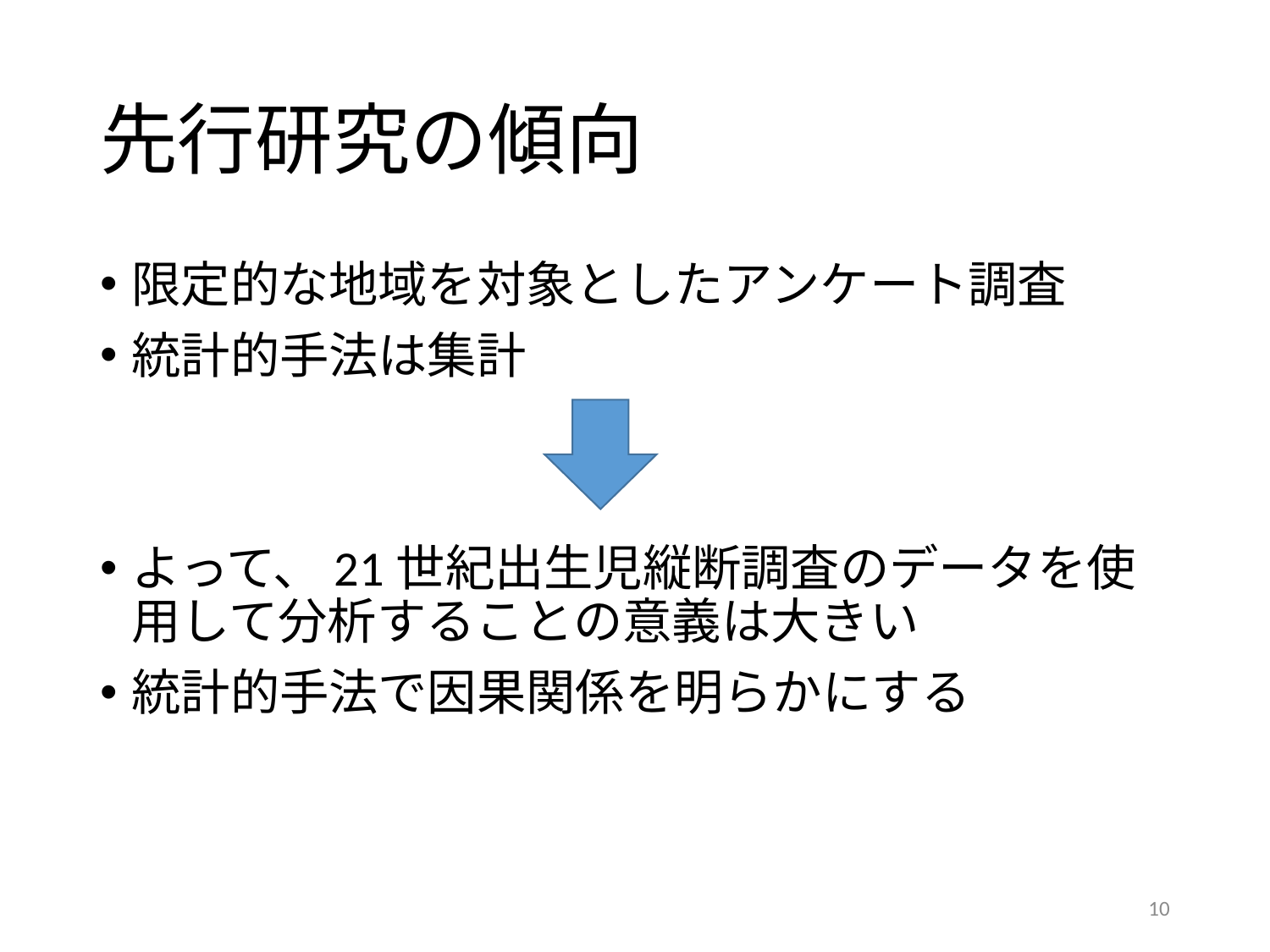

# 先行研究の傾向
限定的な地域を対象としたアンケート調査
統計的手法は集計

よって、21世紀出生児縦断調査のデータを使用して分析することの意義は大きい
統計的手法で因果関係を明らかにする

10